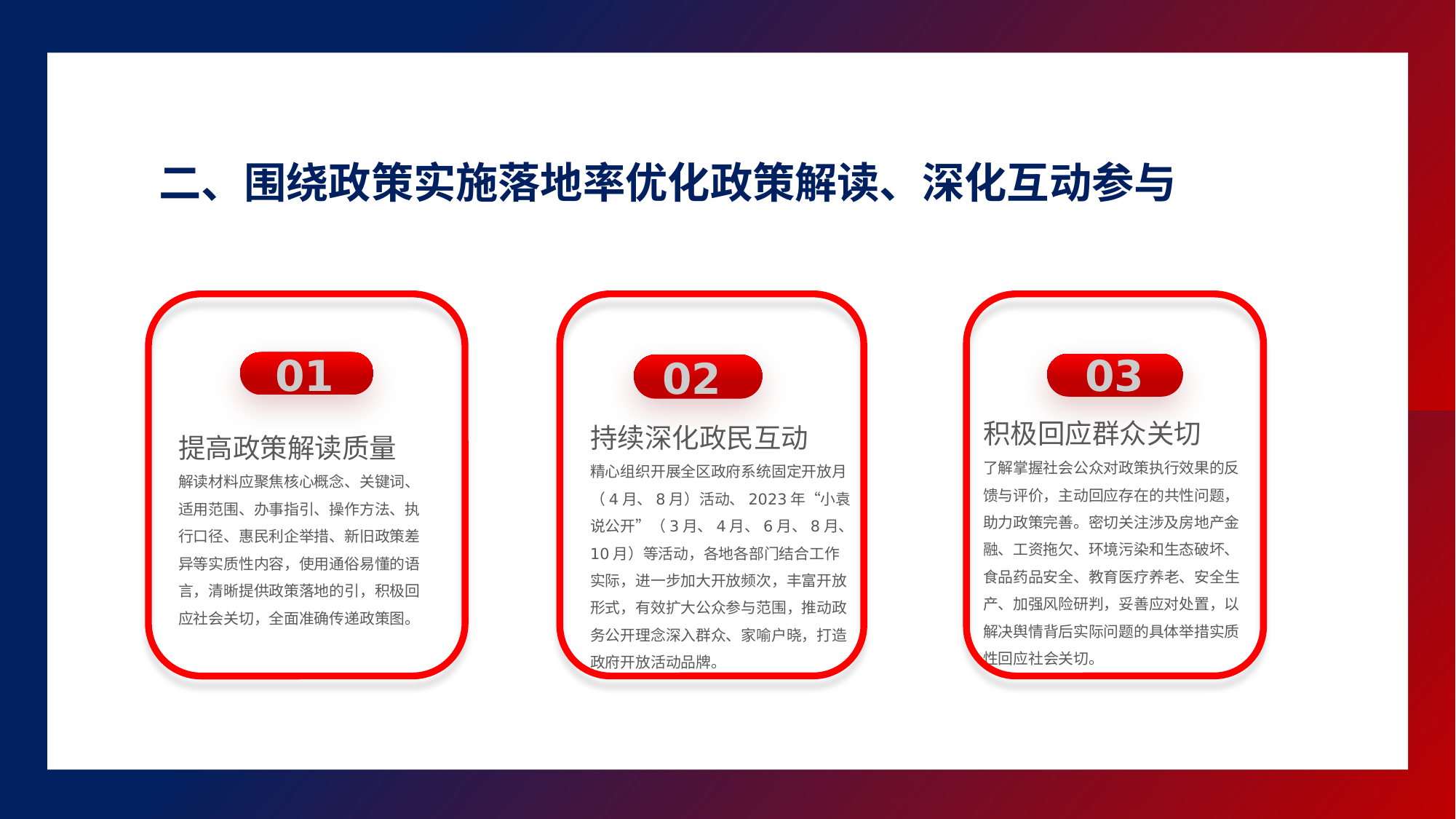

二、围绕政策实施落地率优化政策解读、深化互动参与

03

01

02

积极回应群众关切
了解掌握社会公众对政策执行效果的反馈与评价，主动回应存在的共性问题，助力政策完善。密切关注涉及房地产金融、工资拖欠、环境污染和生态破坏、食品药品安全、教育医疗养老、安全生产、加强风险研判，妥善应对处置，以解决舆情背后实际问题的具体举措实质性回应社会关切。
持续深化政民互动
精心组织开展全区政府系统固定开放月（4月、8月）活动、2023年“小袁说公开”（3月、4月、6月、8月、10月）等活动，各地各部门结合工作实际，进一步加大开放频次，丰富开放形式，有效扩大公众参与范围，推动政务公开理念深入群众、家喻户晓，打造政府开放活动品牌。
提高政策解读质量
解读材料应聚焦核心概念、关键词、适用范围、办事指引、操作方法、执行口径、惠民利企举措、新旧政策差异等实质性内容，使用通俗易懂的语言，清晰提供政策落地的引，积极回应社会关切，全面准确传递政策图。